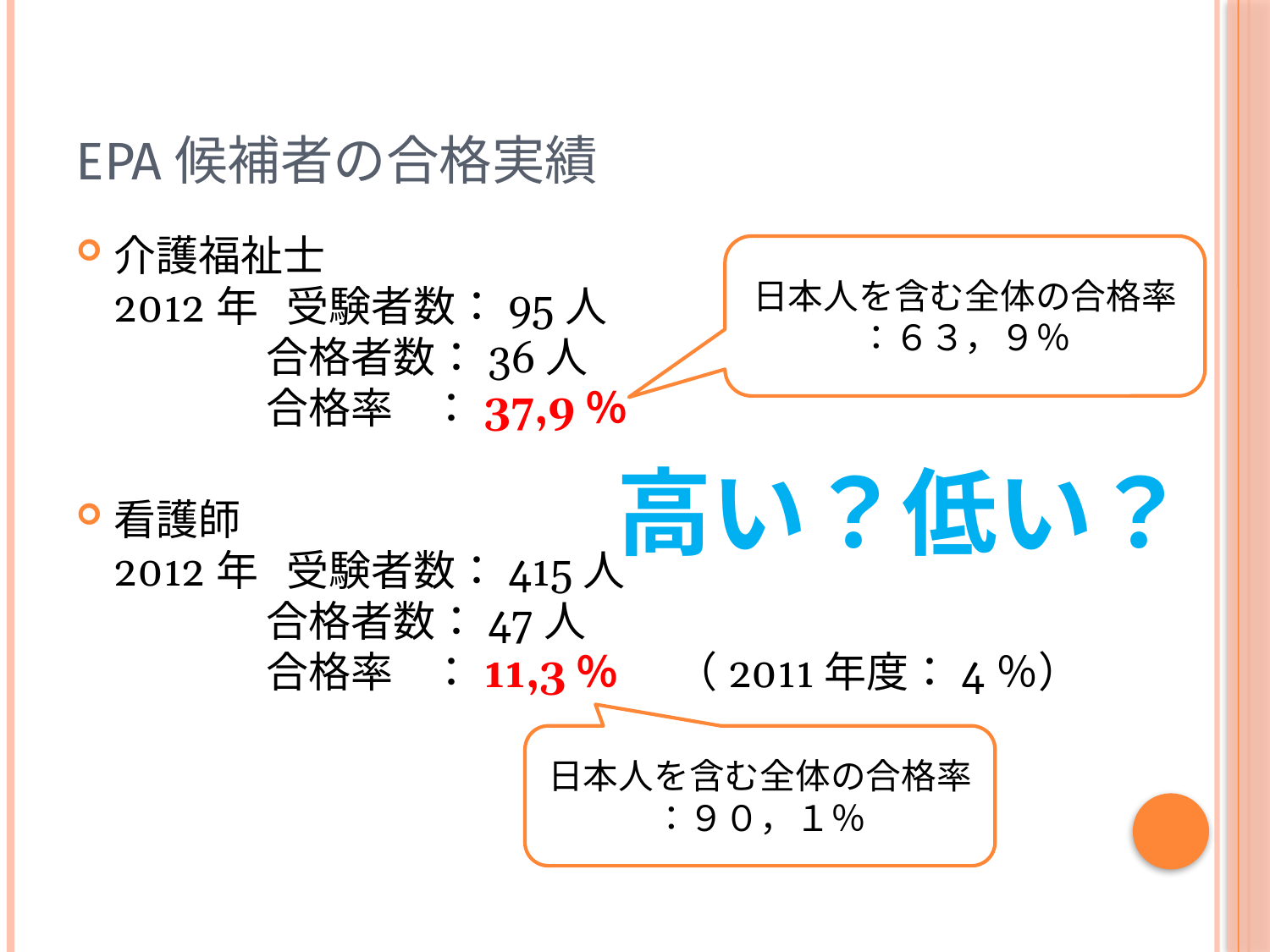

# EPA候補者の合格実績
介護福祉士
2012年   受験者数：95人
                合格者数：36人
                合格率    ：37,9％
看護師
2012年   受験者数：415人
                合格者数：47人
                合格率    ：11,3％      （2011年度：4％）
日本人を含む全体の合格率
：６３，９％
高い？低い？
日本人を含む全体の合格率
：９０，１％